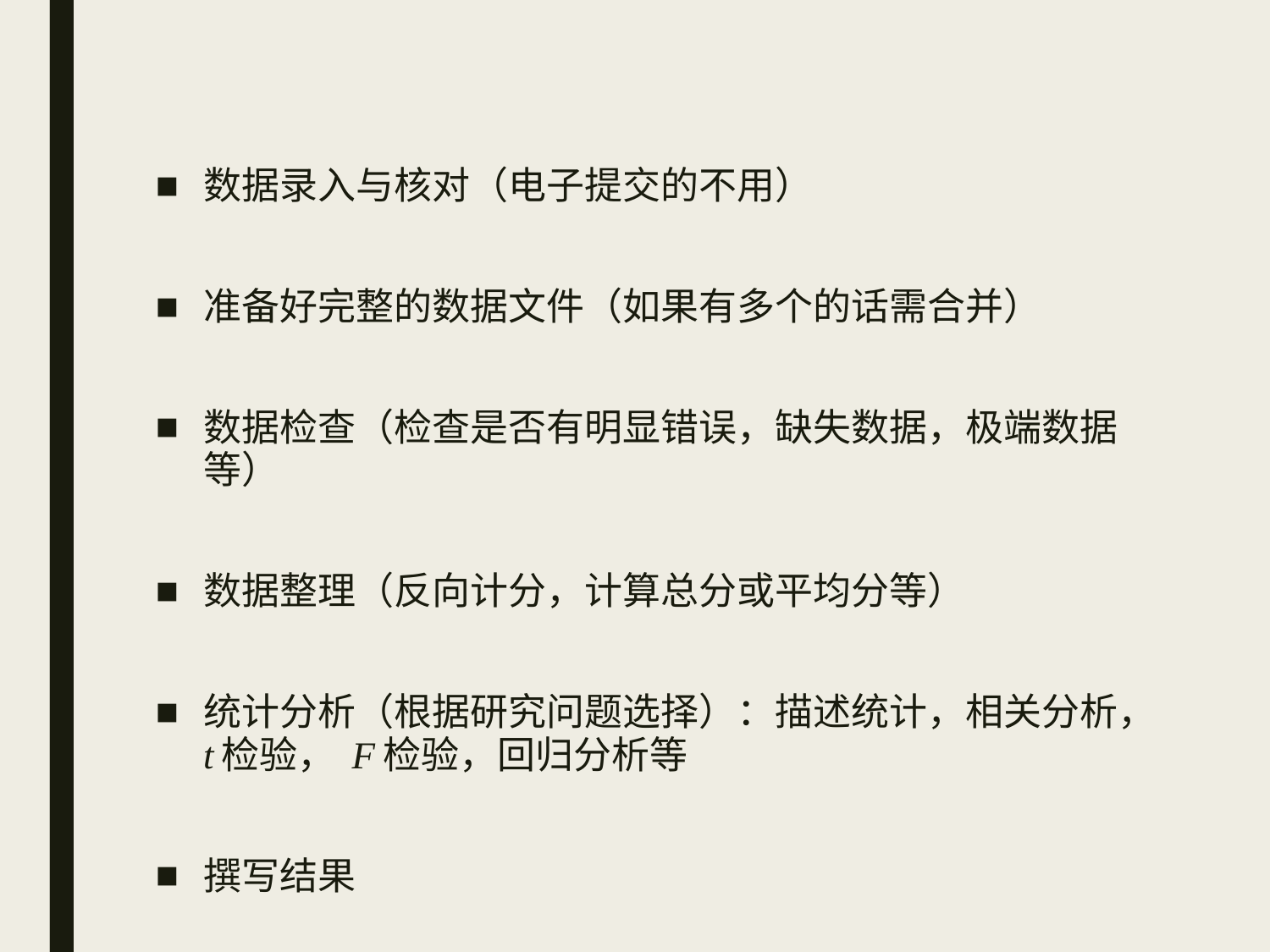

#
数据录入与核对（电子提交的不用）

准备好完整的数据文件（如果有多个的话需合并）

数据检查（检查是否有明显错误，缺失数据，极端数据等）

数据整理（反向计分，计算总分或平均分等）

统计分析（根据研究问题选择）：描述统计，相关分析，t检验， F检验，回归分析等

撰写结果